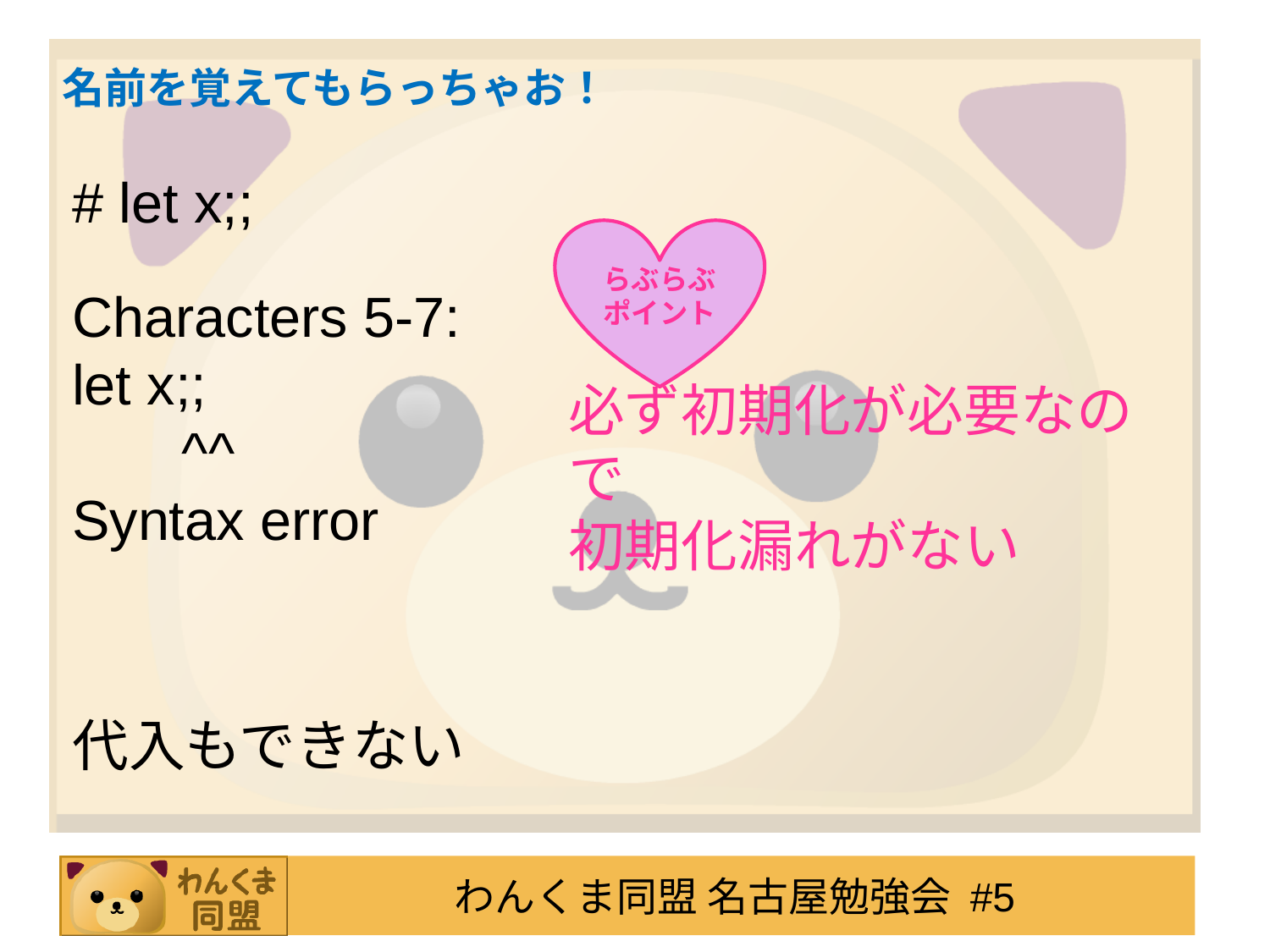

# 名前を覚えてもらっちゃお！
# let x;;
らぶらぶ
ポイント
Characters 5-7:
let x;;
       ^^
Syntax error
必ず初期化が必要なので
初期化漏れがない
代入もできない